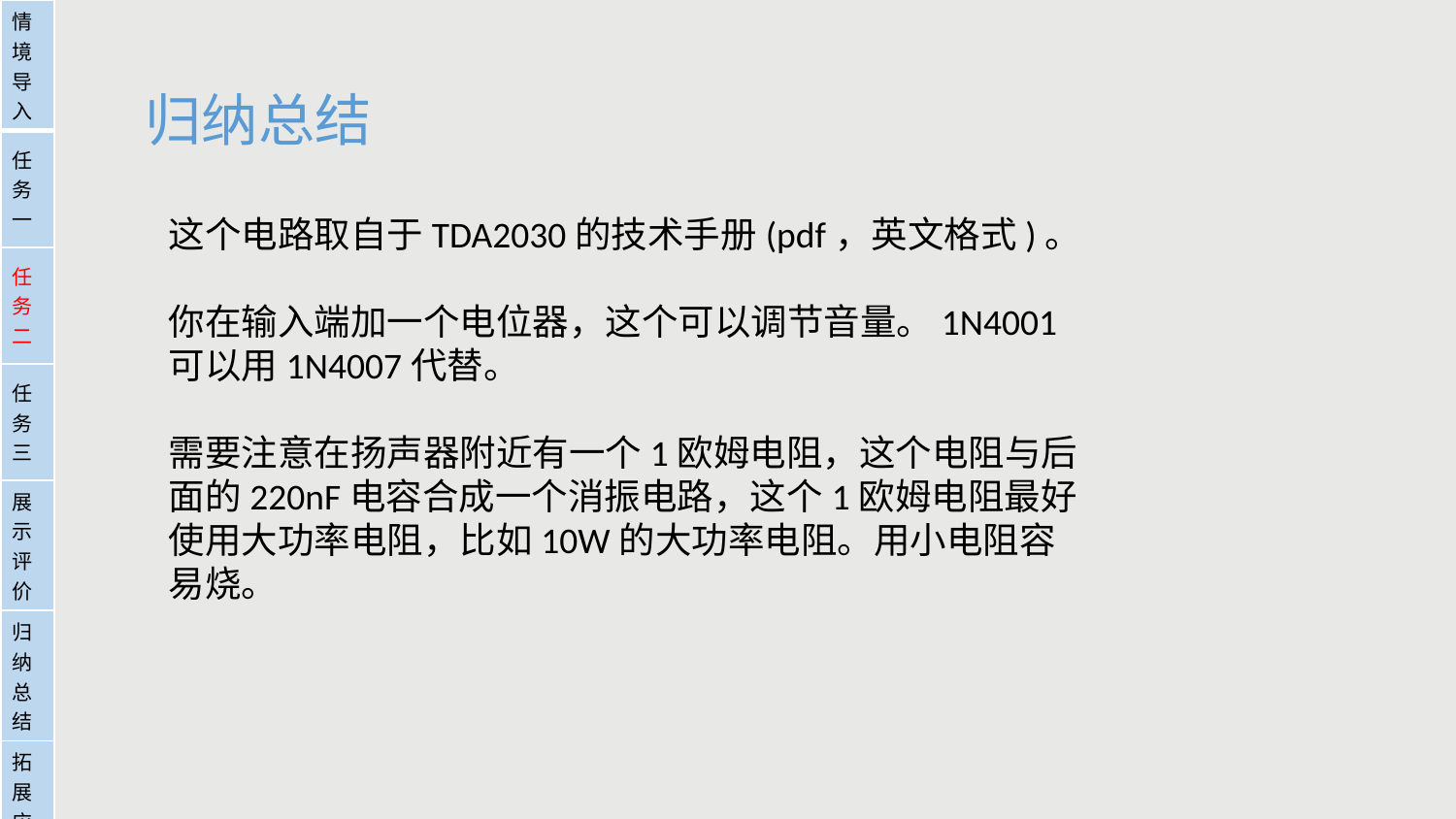

| 情境导入 |
| --- |
| 任务一 |
| 任务二 |
| 任务三 |
| 展示评价 |
| 归纳总结 |
| 拓展应用 |
归纳总结

这个电路取自于TDA2030的技术手册(pdf，英文格式)。

你在输入端加一个电位器，这个可以调节音量。1N4001可以用1N4007代替。

需要注意在扬声器附近有一个1欧姆电阻，这个电阻与后面的220nF电容合成一个消振电路，这个1欧姆电阻最好使用大功率电阻，比如10W的大功率电阻。用小电阻容易烧。